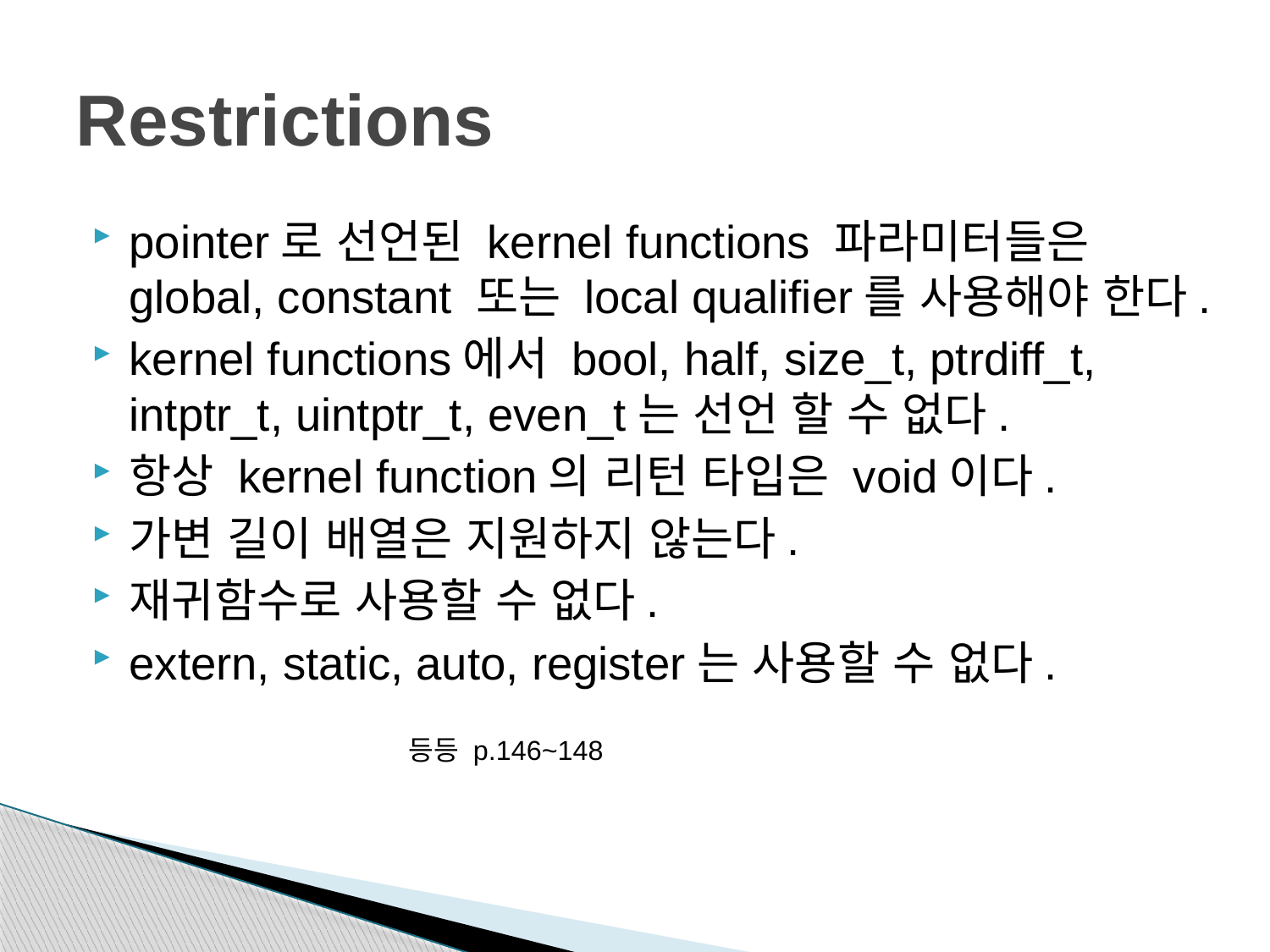

# Restrictions
pointer로 선언된 kernel functions 파라미터들은 global, constant 또는 local qualifier를 사용해야 한다.
kernel functions에서 bool, half, size_t, ptrdiff_t, intptr_t, uintptr_t, even_t는 선언 할 수 없다.
항상 kernel function의 리턴 타입은 void이다.
가변 길이 배열은 지원하지 않는다.
재귀함수로 사용할 수 없다.
extern, static, auto, register는 사용할 수 없다.

					등등 p.146~148